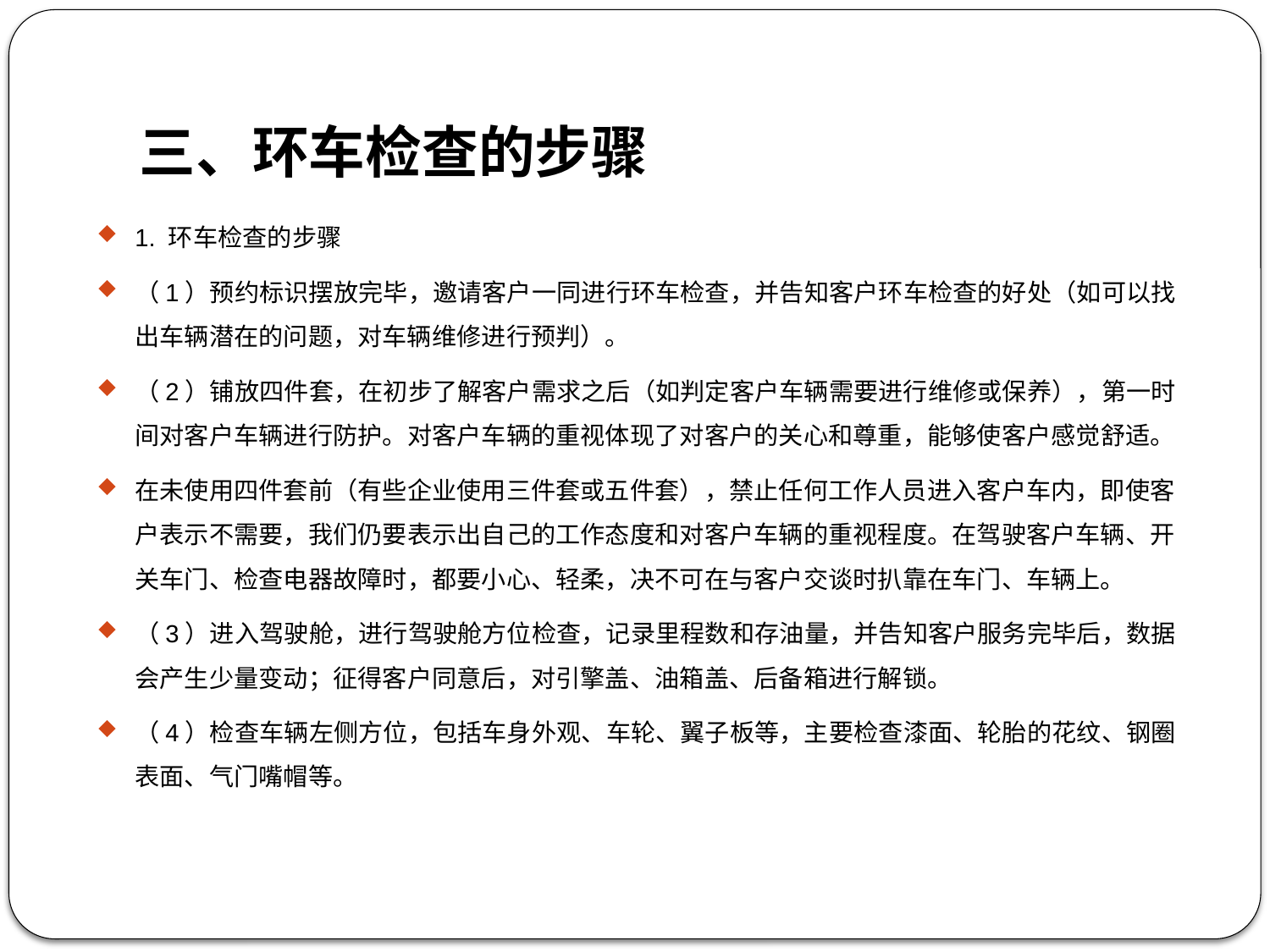

# 三、环车检查的步骤
1. 环车检查的步骤
（1）预约标识摆放完毕，邀请客户一同进行环车检查，并告知客户环车检查的好处（如可以找出车辆潜在的问题，对车辆维修进行预判）。
（2）铺放四件套，在初步了解客户需求之后（如判定客户车辆需要进行维修或保养），第一时间对客户车辆进行防护。对客户车辆的重视体现了对客户的关心和尊重，能够使客户感觉舒适。
在未使用四件套前（有些企业使用三件套或五件套），禁止任何工作人员进入客户车内，即使客户表示不需要，我们仍要表示出自己的工作态度和对客户车辆的重视程度。在驾驶客户车辆、开关车门、检查电器故障时，都要小心、轻柔，决不可在与客户交谈时扒靠在车门、车辆上。
（3）进入驾驶舱，进行驾驶舱方位检查，记录里程数和存油量，并告知客户服务完毕后，数据会产生少量变动；征得客户同意后，对引擎盖、油箱盖、后备箱进行解锁。
（4）检查车辆左侧方位，包括车身外观、车轮、翼子板等，主要检查漆面、轮胎的花纹、钢圈表面、气门嘴帽等。